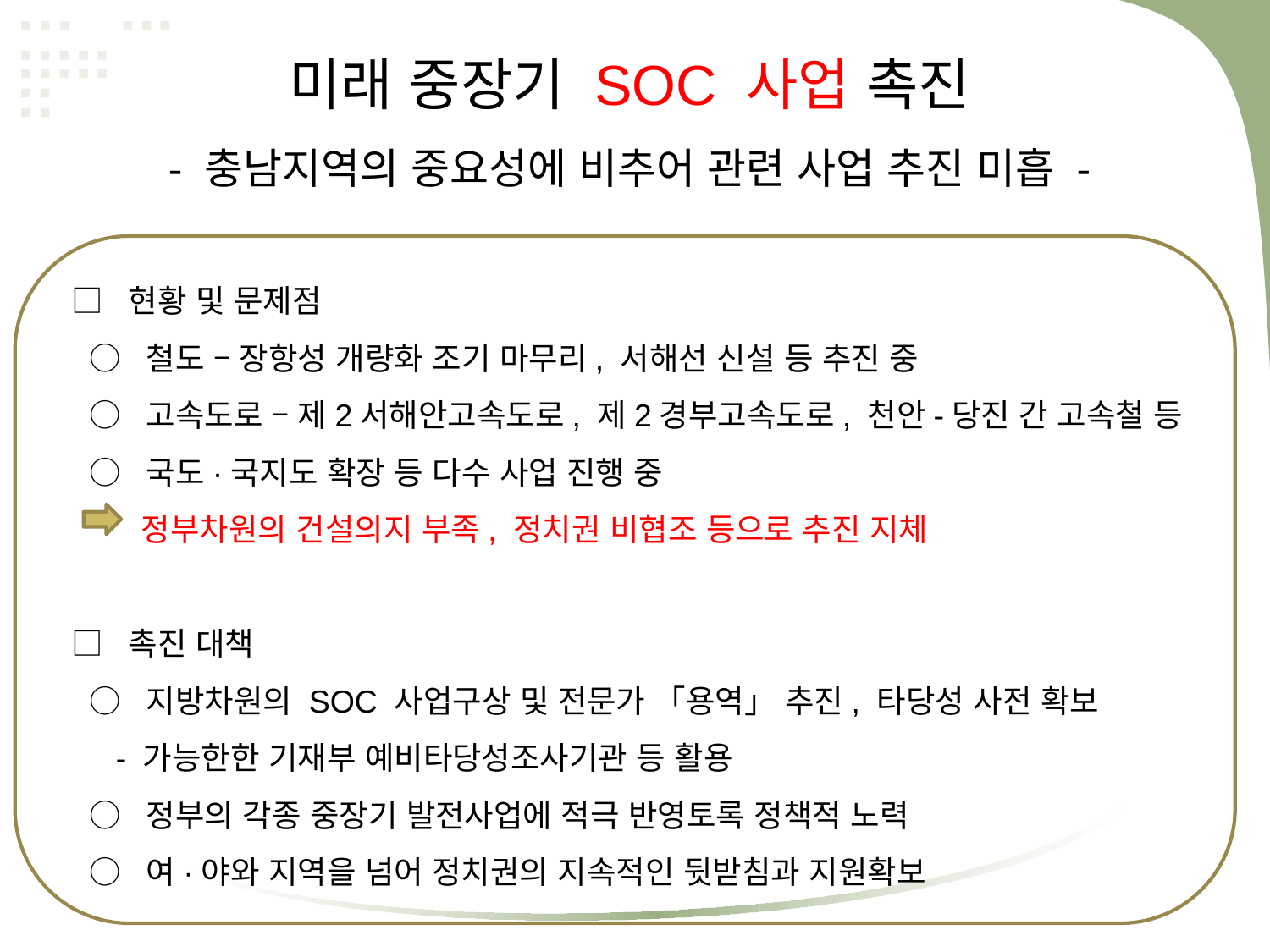

미래 중장기 SOC 사업 촉진
- 충남지역의 중요성에 비추어 관련 사업 추진 미흡 -

□  현황 및 문제점
  ○  철도 – 장항성 개량화 조기 마무리, 서해선 신설 등 추진 중
  ○  고속도로 – 제2서해안고속도로, 제2경부고속도로, 천안-당진 간 고속철 등
  ○  국도·국지도 확장 등 다수 사업 진행 중
       정부차원의 건설의지 부족, 정치권 비협조 등으로 추진 지체

□  촉진 대책
  ○  지방차원의 SOC 사업구상 및 전문가 「용역」 추진, 타당성 사전 확보
     - 가능한한 기재부 예비타당성조사기관 등 활용
  ○  정부의 각종 중장기 발전사업에 적극 반영토록 정책적 노력
  ○  여·야와 지역을 넘어 정치권의 지속적인 뒷받침과 지원확보